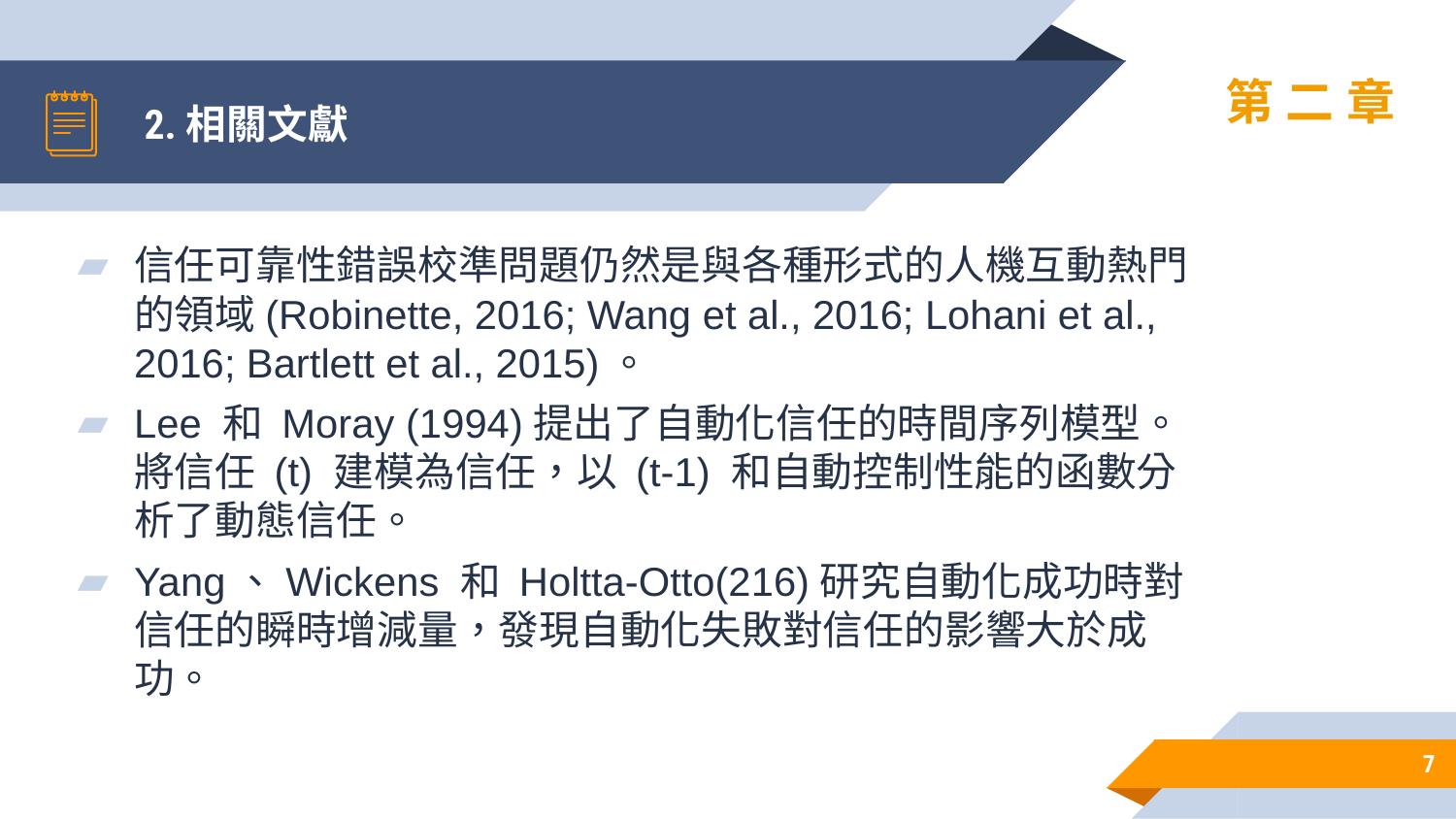

# 2.相關文獻
第二章

信任可靠性錯誤校準問題仍然是與各種形式的人機互動熱門的領域(Robinette, 2016; Wang et al., 2016; Lohani et al., 2016; Bartlett et al., 2015)。
Lee 和 Moray (1994)提出了自動化信任的時間序列模型。將信任 (t) 建模為信任，以 (t-1) 和自動控制性能的函數分析了動態信任。
Yang、Wickens 和 Holtta-Otto(216)研究自動化成功時對信任的瞬時增減量，發現自動化失敗對信任的影響大於成功。

7